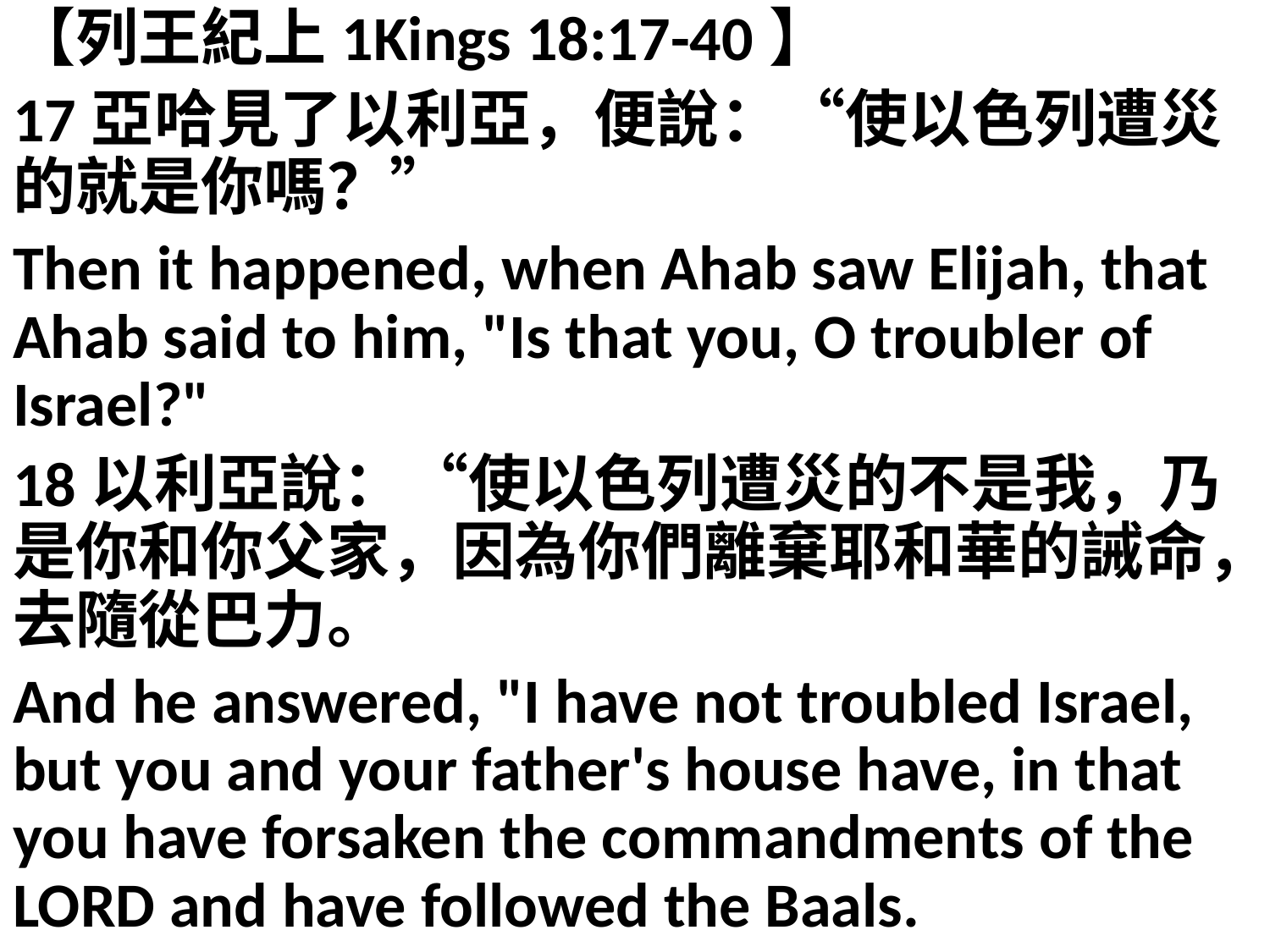

【列王紀上1Kings 18:17-40】
17亞哈見了以利亞，便說：“使以色列遭災的就是你嗎？”
Then it happened, when Ahab saw Elijah, that Ahab said to him, "Is that you, O troubler of Israel?"
18以利亞說：“使以色列遭災的不是我，乃是你和你父家，因為你們離棄耶和華的誡命，去隨從巴力。
And he answered, "I have not troubled Israel, but you and your father's house have, in that you have forsaken the commandments of the LORD and have followed the Baals.